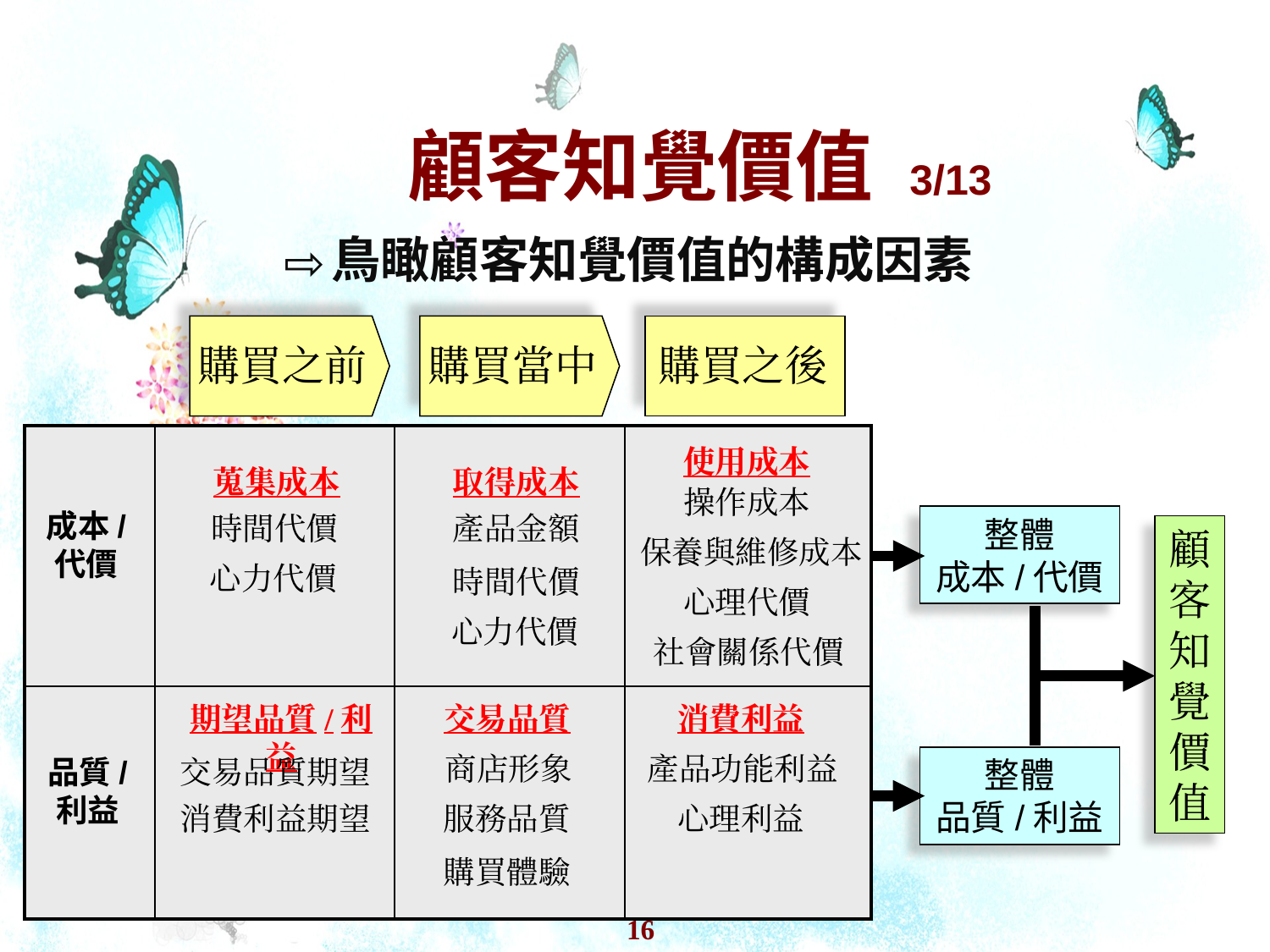

# 顧客知覺價值 3/13
鳥瞰顧客知覺價值的構成因素

購買之前
購買當中
購買之後
|  |  |  |  |
| --- | --- | --- | --- |
|  |  |  |  |
使用成本
蒐集成本
取得成本
操作成本
成本/
代價
時間代價
產品金額
保養與維修成本
心力代價
時間代價
心理代價
心力代價
社會關係代價
整體
成本/代價
顧客
知覺價值
期望品質/利益
交易品質
消費利益
商店形象
產品功能利益
交易品質期望
品質/
利益
消費利益期望
服務品質
心理利益
購買體驗
整體
品質/利益